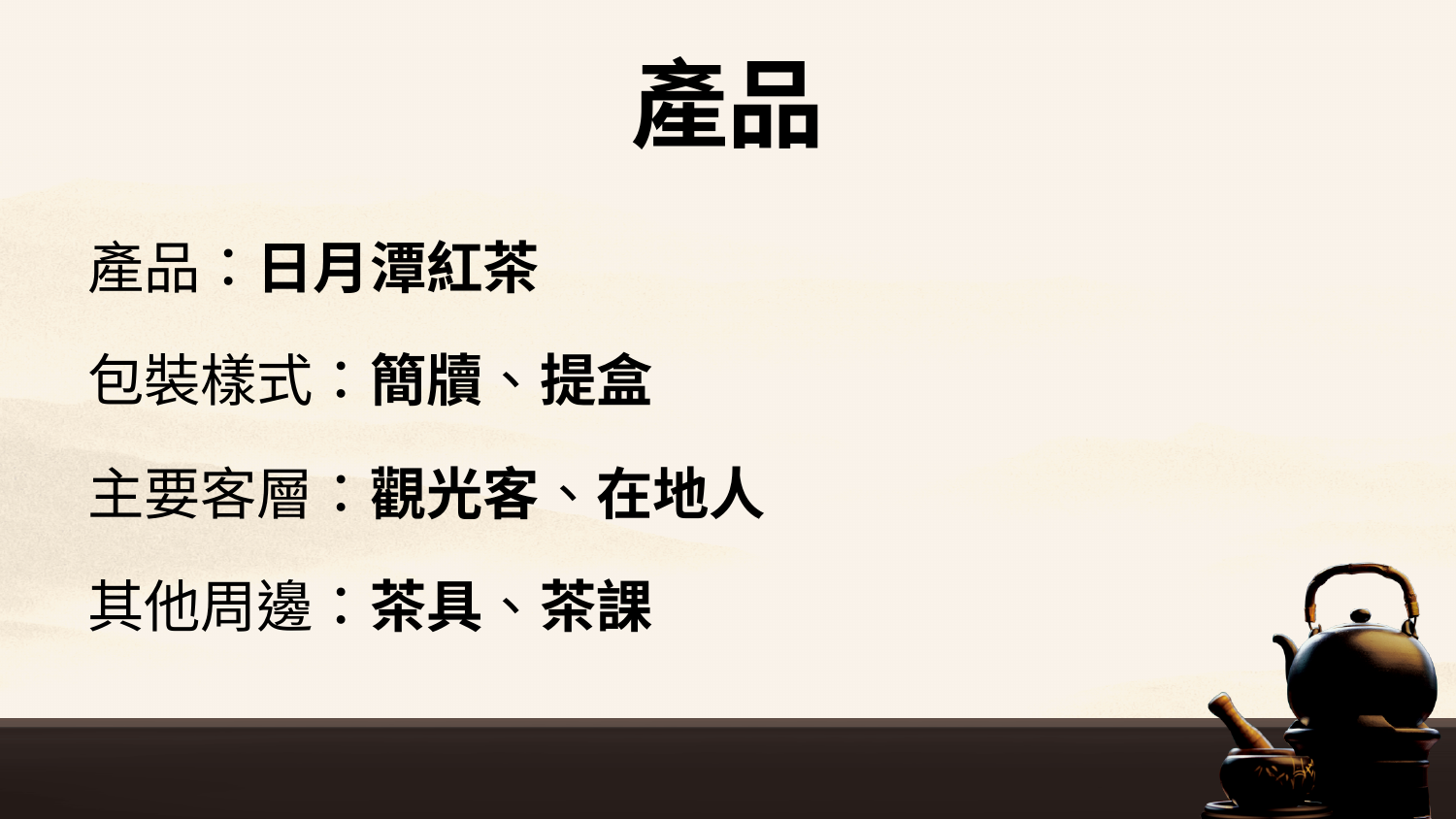

# 產品
產品：日月潭紅茶
包裝樣式：簡牘、提盒
主要客層：觀光客、在地人
其他周邊：茶具、茶課